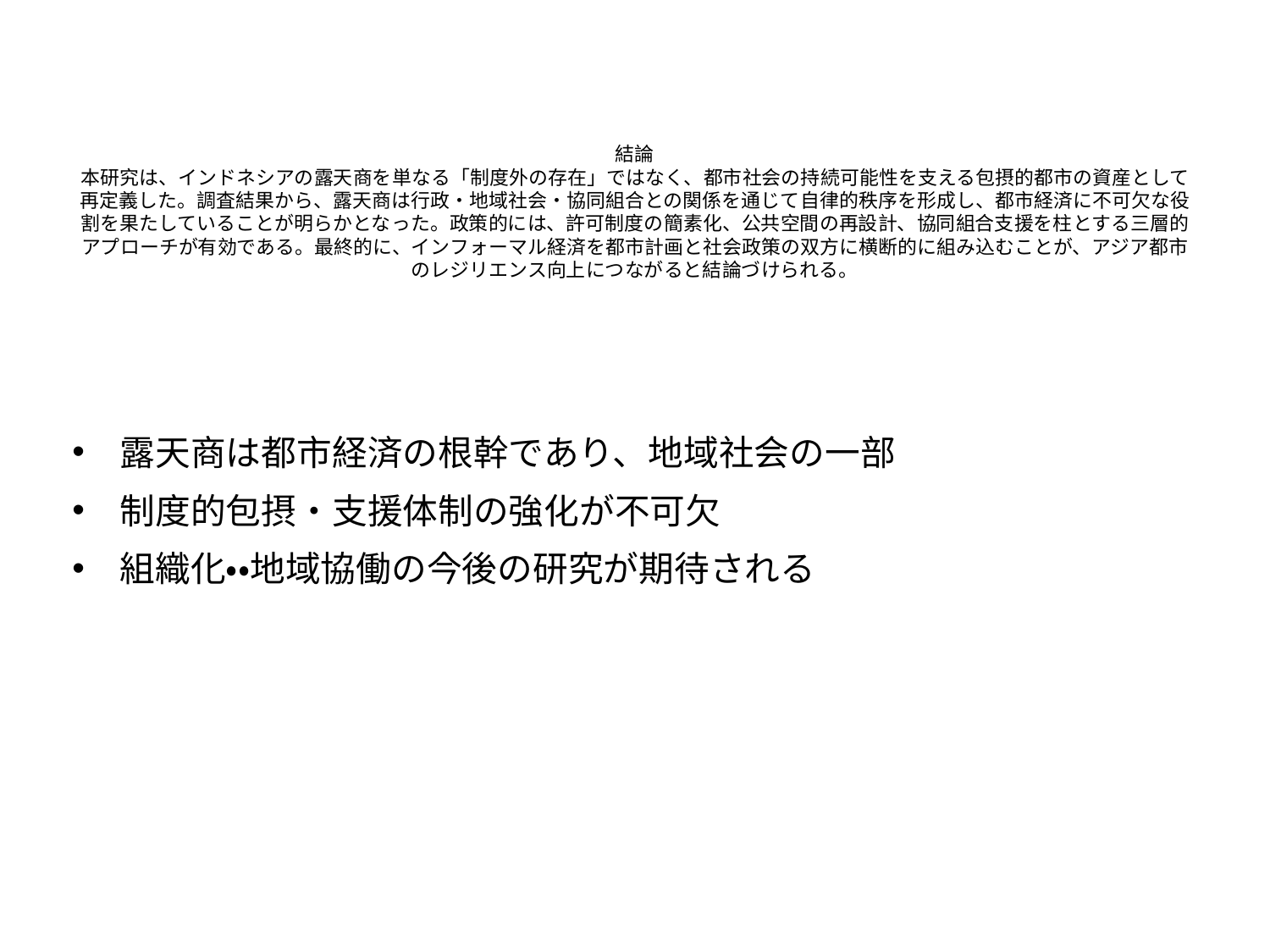

# 結論
本研究は、インドネシアの露天商を単なる「制度外の存在」ではなく、都市社会の持続可能性を支える包摂的都市の資産として再定義した。調査結果から、露天商は行政・地域社会・協同組合との関係を通じて自律的秩序を形成し、都市経済に不可欠な役割を果たしていることが明らかとなった。政策的には、許可制度の簡素化、公共空間の再設計、協同組合支援を柱とする三層的アプローチが有効である。最終的に、インフォーマル経済を都市計画と社会政策の双方に横断的に組み込むことが、アジア都市のレジリエンス向上につながると結論づけられる。

露天商は都市経済の根幹であり、地域社会の一部
制度的包摂・支援体制の強化が不可欠
組織化・・地域協働の今後の研究が期待される